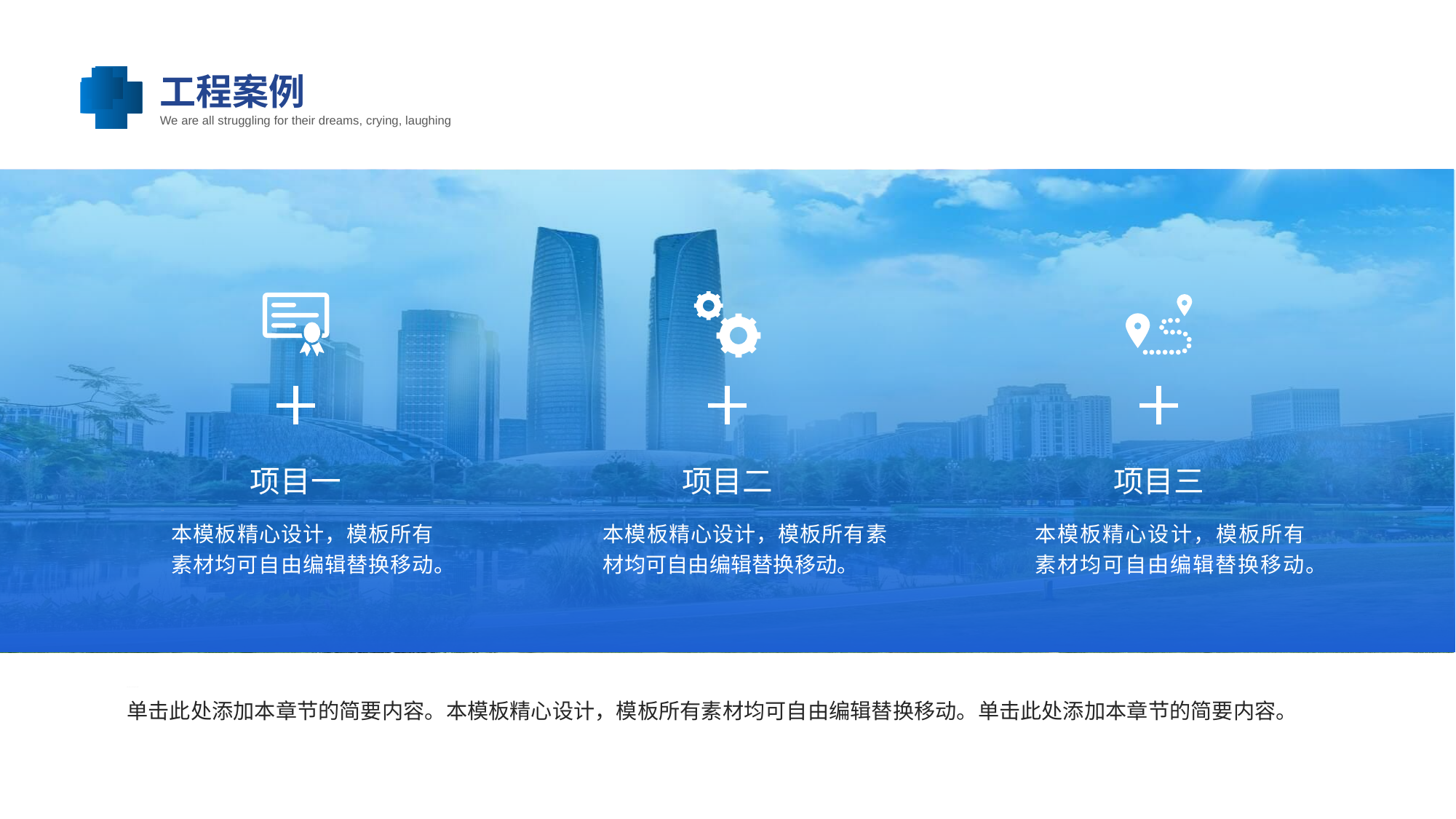

供应产品
We are all struggling for their dreams, crying, laughing

工程案例
We are all struggling for their dreams, crying, laughing

项目二
本模板精心设计，模板所有素材均可自由编辑替换移动。

项目一
本模板精心设计，模板所有素材均可自由编辑替换移动。

项目三
本模板精心设计，模板所有素材均可自由编辑替换移动。
单击此处添加本章节的简要内容。本模板精心设计，模板所有素材均可自由编辑替换移动。单击此处添加本章节的简要内容。